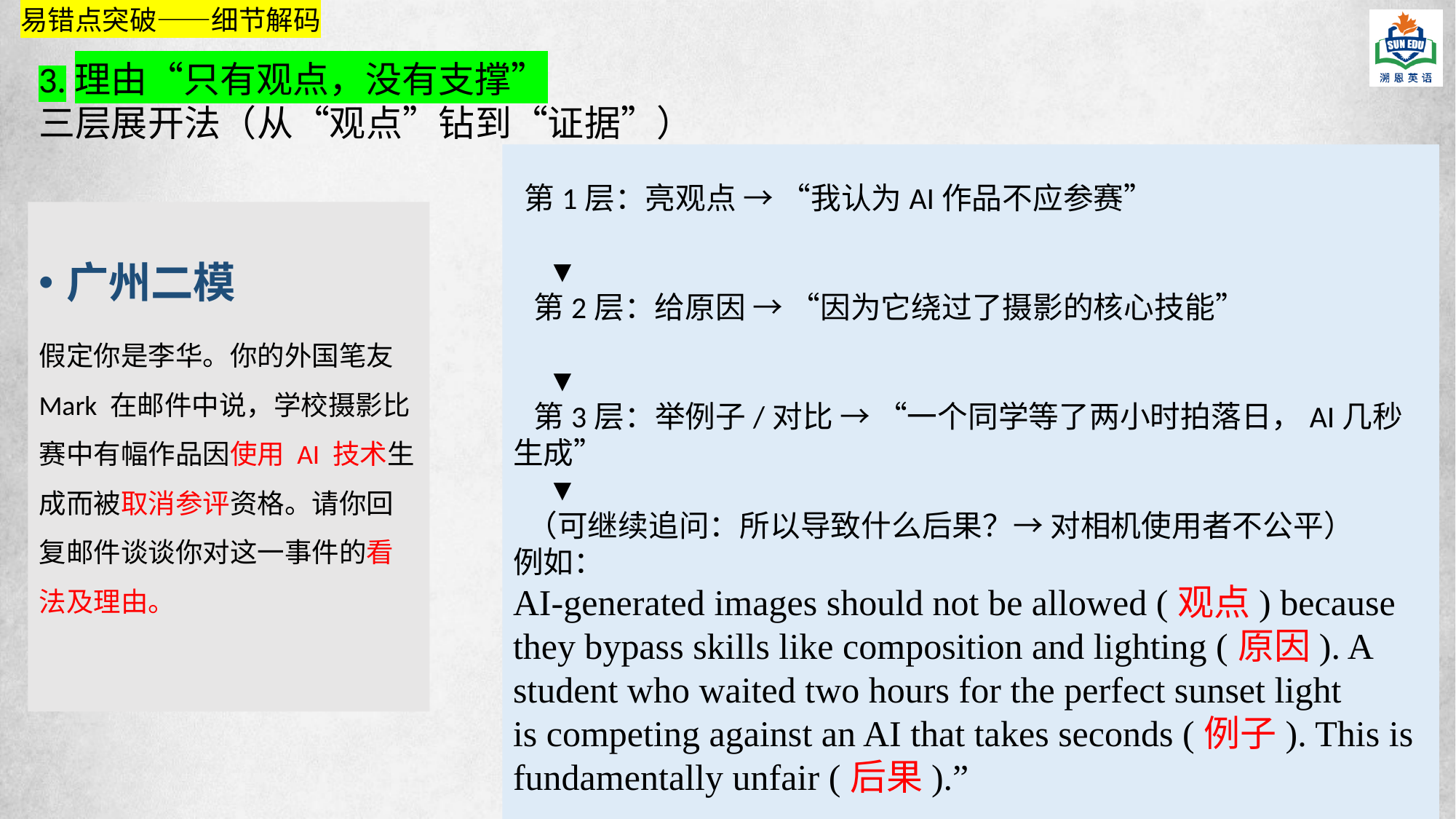

易错点突破——细节解码
3.理由“只有观点，没有支撑”
三层展开法（从“观点”钻到“证据”）

 第1层：亮观点 → “我认为AI作品不应参赛”
     ▼
  第2层：给原因 → “因为它绕过了摄影的核心技能”
     ▼
  第3层：举例子/对比 → “一个同学等了两小时拍落日，AI几秒生成”
     ▼
 （可继续追问：所以导致什么后果？→ 对相机使用者不公平）
例如：
AI-generated images should not be allowed (观点) because they bypass skills like composition and lighting (原因). A student who waited two hours for the perfect sunset light
is competing against an AI that takes seconds (例子). This is fundamentally unfair (后果).”

广州二模
假定你是李华。你的外国笔友 Mark 在邮件中说，学校摄影比赛中有幅作品因使用 AI 技术生成而被取消参评资格。请你回复邮件谈谈你对这一事件的看法及理由。